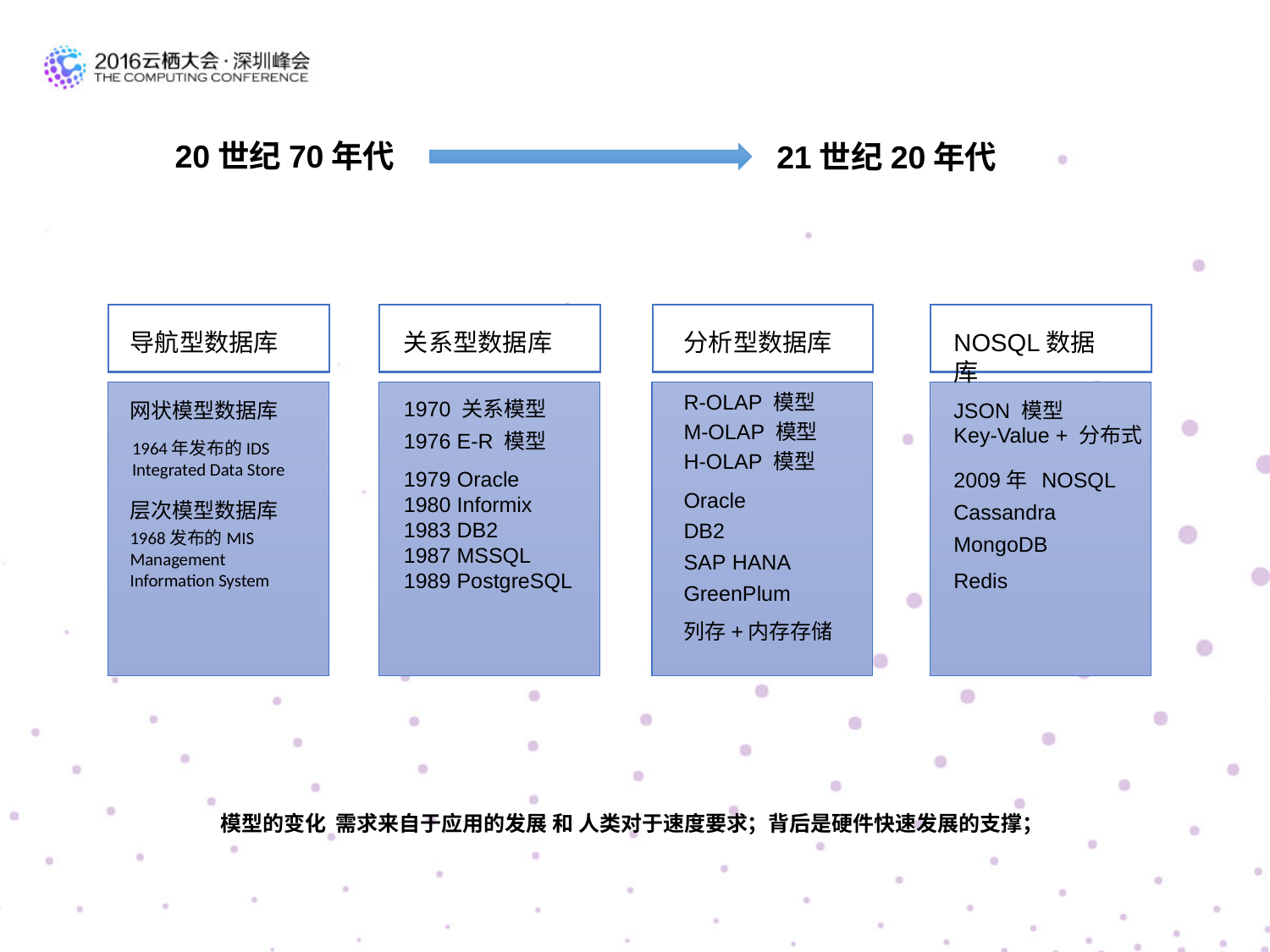

20世纪70年代
21世纪20年代

导航型数据库
网状模型数据库
1964年发布的IDS
Integrated Data Store
层次模型数据库
1968发布的MIS
Management Information System
关系型数据库
1970 关系模型
1976 E-R 模型
1979 Oracle
1980 Informix
1983 DB2
1987 MSSQL
1989 PostgreSQL
分析型数据库
R-OLAP 模型
M-OLAP 模型
H-OLAP 模型
Oracle
DB2
SAP HANA
GreenPlum
列存+内存存储
NOSQL数据库
JSON 模型
Key-Value + 分布式
2009年  NOSQL
Cassandra
MongoDB
Redis

模型的变化  需求来自于应用的发展 和 人类对于速度要求；背后是硬件快速发展的支撑；